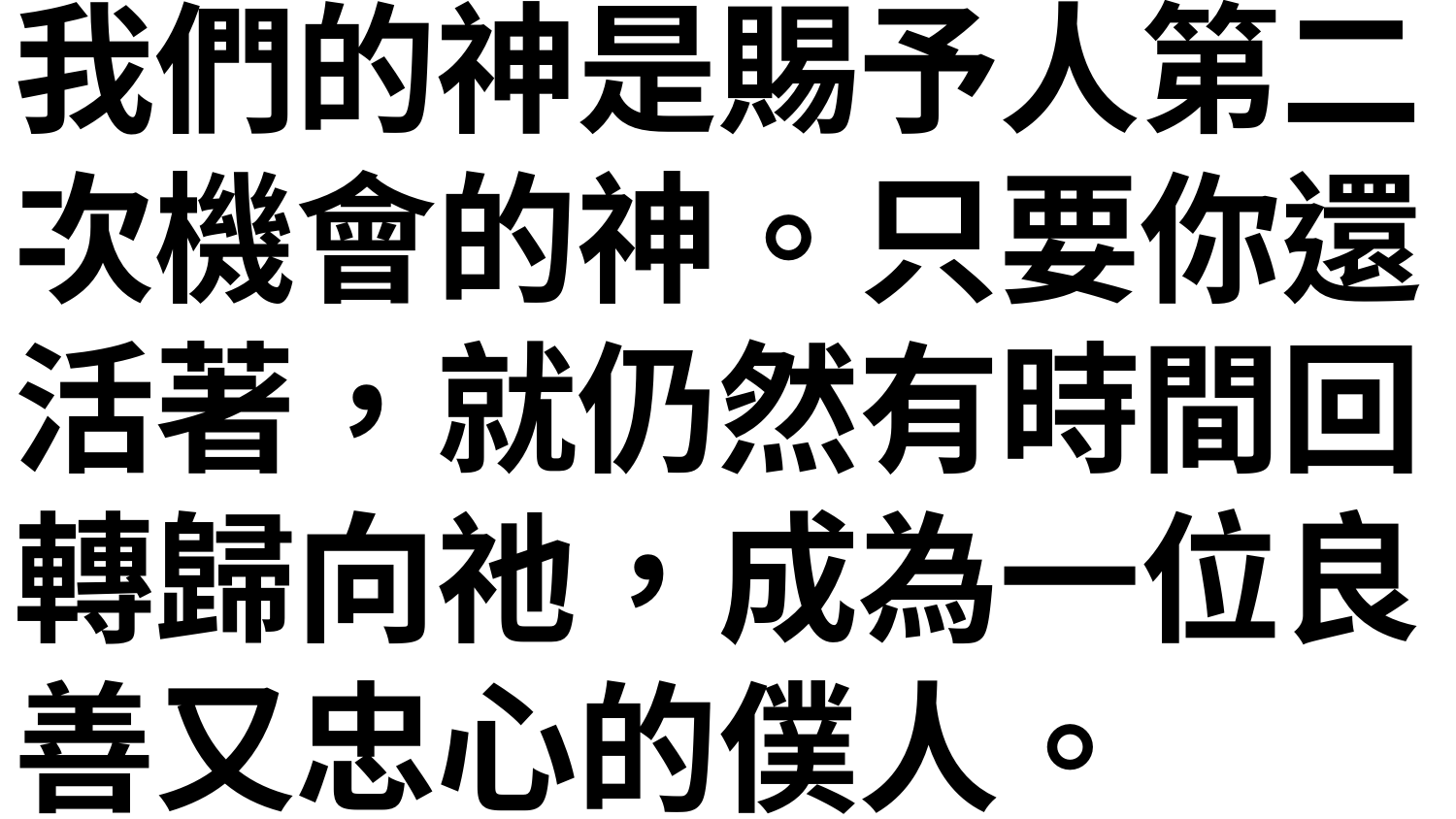

我們的神是賜予人第二次機會的神。只要你還活著，就仍然有時間回轉歸向祂，成為一位良善又忠心的僕人。